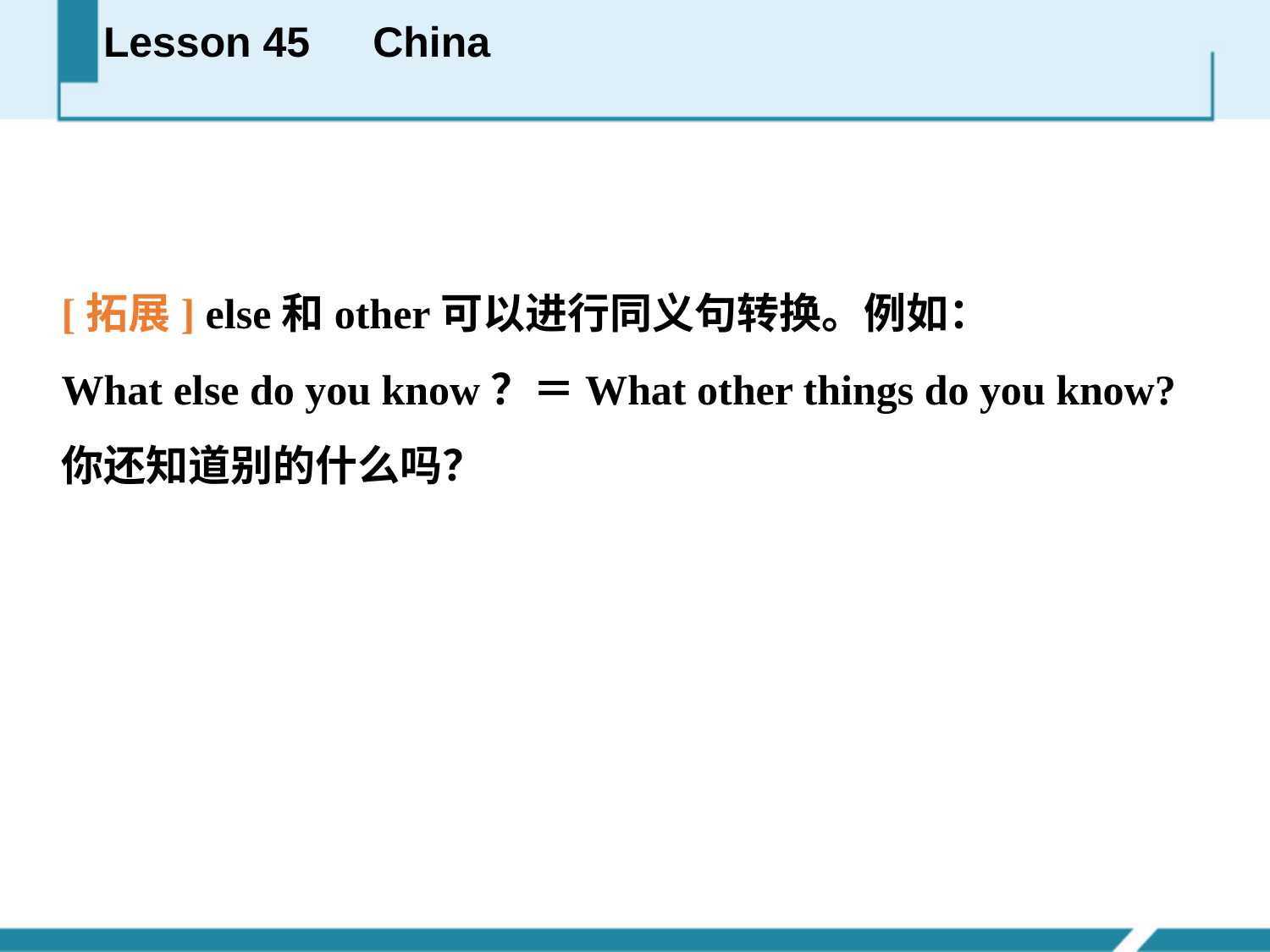

Lesson 45　China
[拓展] else和other可以进行同义句转换。例如：
What else do you know？＝What other things do you know?
你还知道别的什么吗？